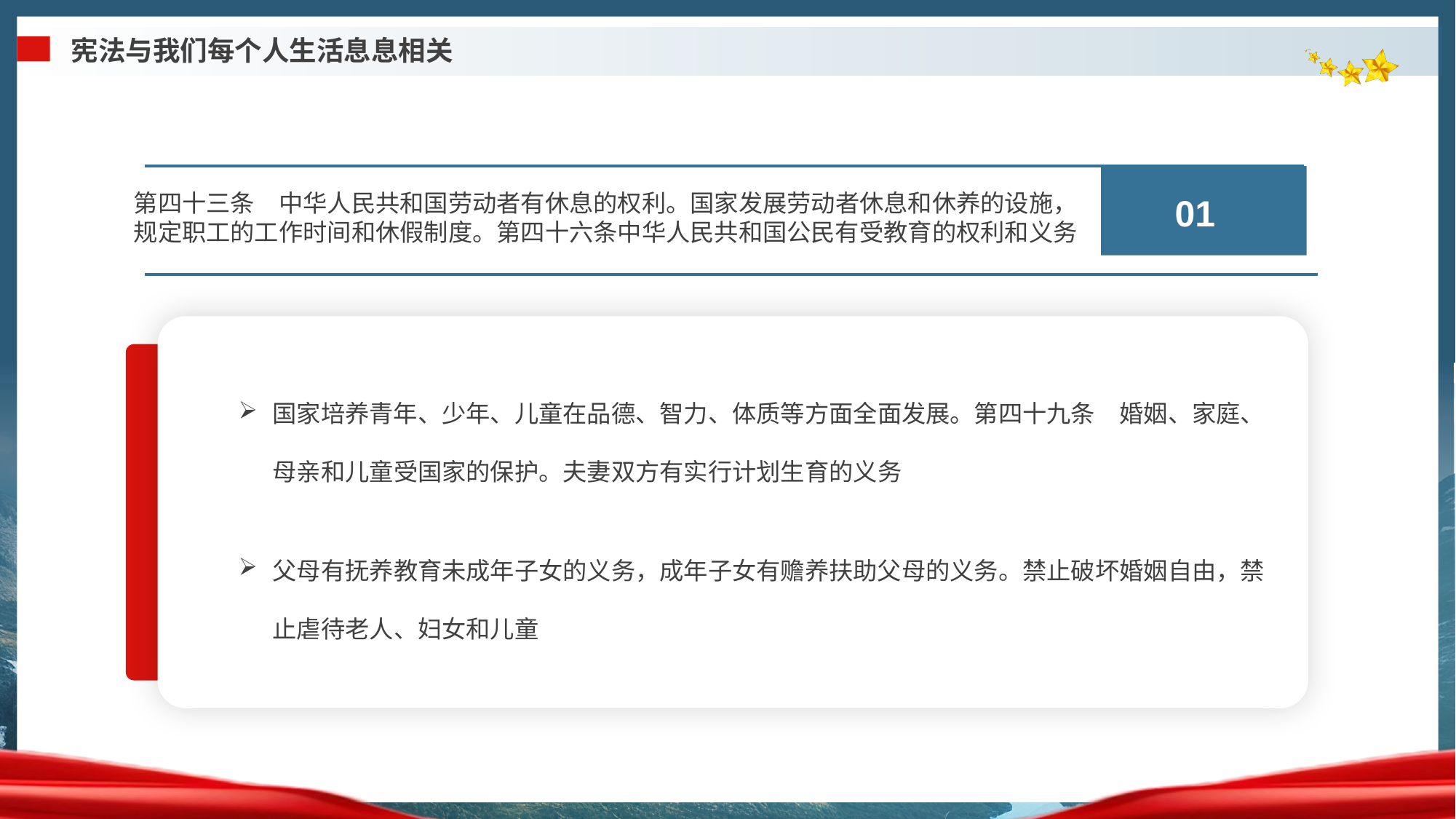

第四十三条　中华人民共和国劳动者有休息的权利。国家发展劳动者休息和休养的设施，规定职工的工作时间和休假制度。第四十六条中华人民共和国公民有受教育的权利和义务
01

国家培养青年、少年、儿童在品德、智力、体质等方面全面发展。第四十九条　婚姻、家庭、母亲和儿童受国家的保护。夫妻双方有实行计划生育的义务
父母有抚养教育未成年子女的义务，成年子女有赡养扶助父母的义务。禁止破坏婚姻自由，禁止虐待老人、妇女和儿童